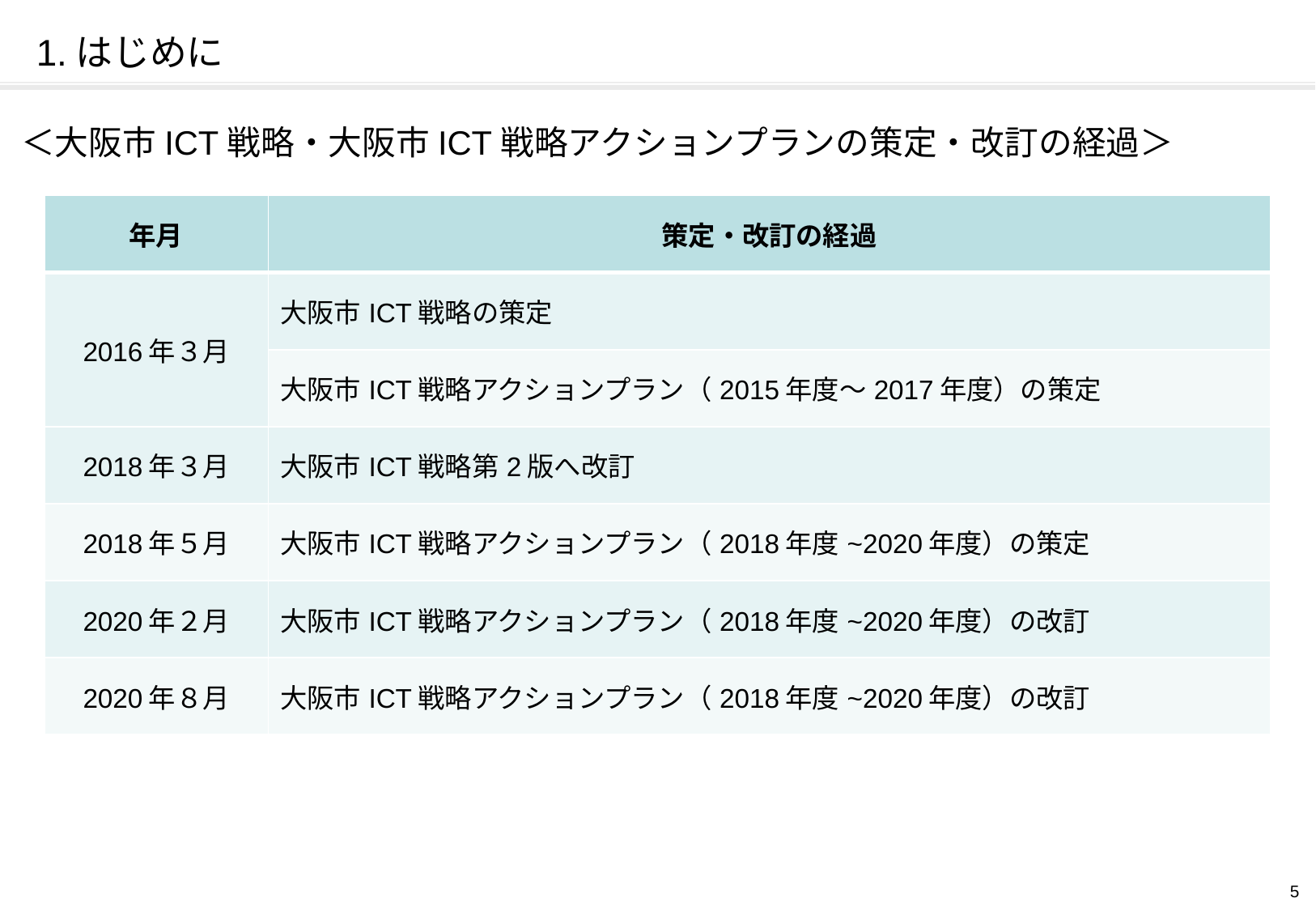

# 1.はじめに
＜大阪市ICT戦略・大阪市ICT戦略アクションプランの策定・改訂の経過＞

| 年月 | 策定・改訂の経過 |
| --- | --- |
| 2016年３月 | 大阪市ICT戦略の策定 |
|  | 大阪市ICT戦略アクションプラン（2015年度～2017年度）の策定 |
| 2018年３月 | 大阪市ICT戦略第2版へ改訂 |
| 2018年５月 | 大阪市ICT戦略アクションプラン（2018年度~2020年度）の策定 |
| 2020年２月 | 大阪市ICT戦略アクションプラン（2018年度~2020年度）の改訂 |
| 2020年８月 | 大阪市ICT戦略アクションプラン（2018年度~2020年度）の改訂 |
5